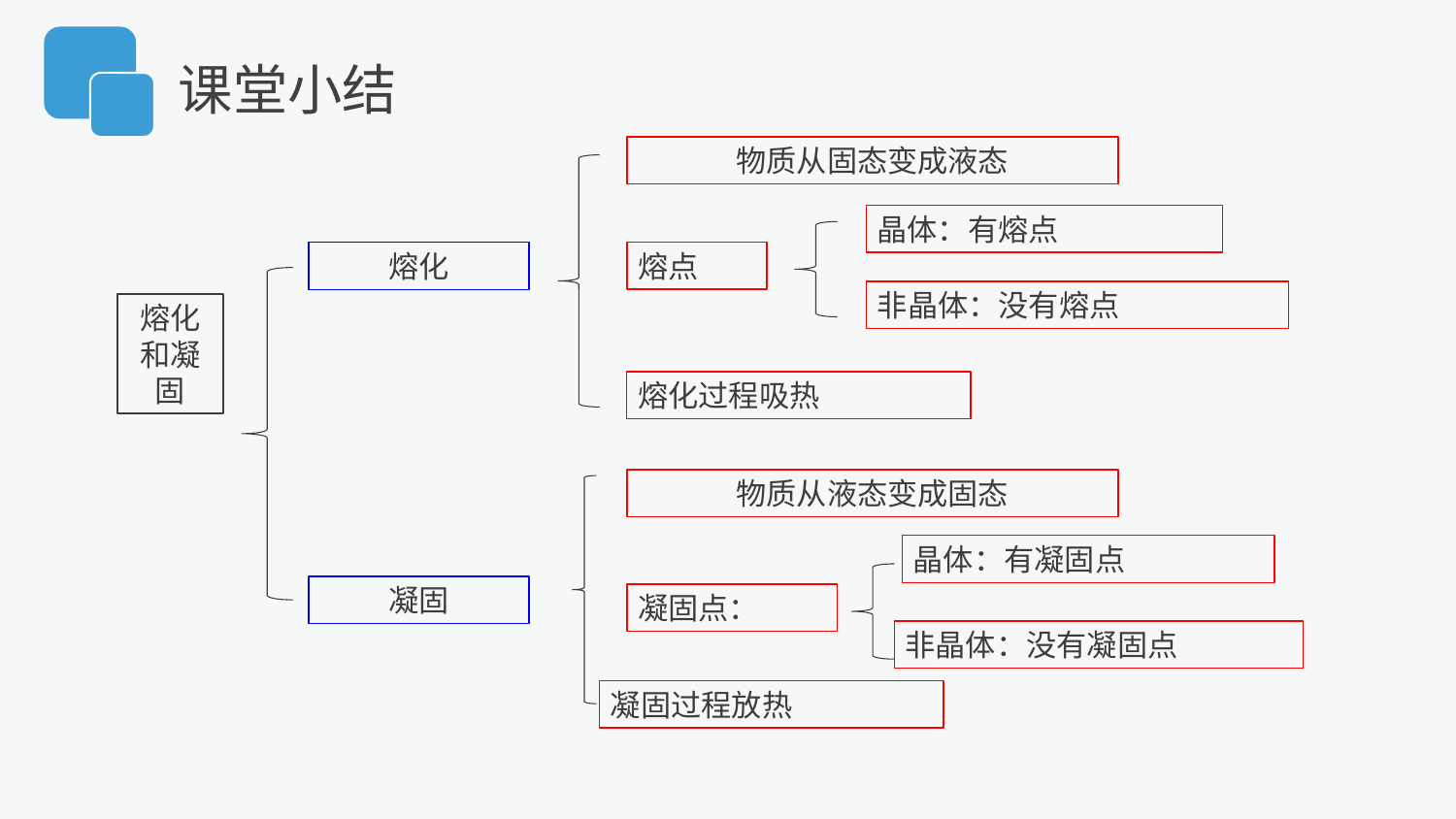

课堂小结
物质从固态变成液态

晶体：有熔点

熔点
熔化

非晶体：没有熔点
熔化和凝固
熔化过程吸热
物质从液态变成固态

晶体：有凝固点

凝固
凝固点：
非晶体：没有凝固点
凝固过程放热